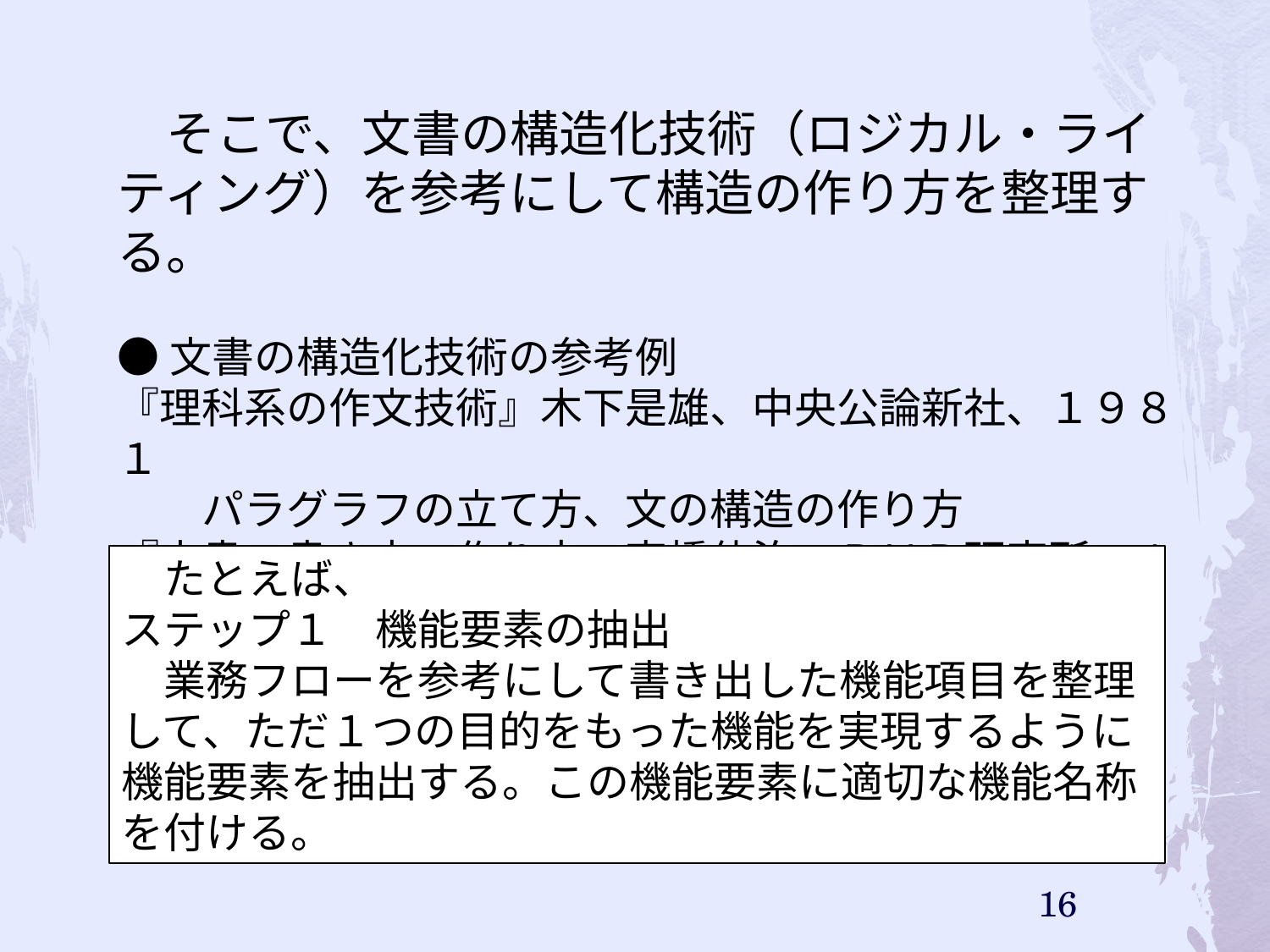

そこで、文書の構造化技術（ロジカル・ライティング）を参考にして構造の作り方を整理する。

●文書の構造化技術の参考例
『理科系の作文技術』木下是雄、中央公論新社、１９８１
　　パラグラフの立て方、文の構造の作り方
『文書の書き方・作り方』高橋伸治　ＰＨＰ研究所、１９９８
　　文書モジュールを構成していく方法
　たとえば、
ステップ１　機能要素の抽出
　業務フローを参考にして書き出した機能項目を整理して、ただ１つの目的をもった機能を実現するように機能要素を抽出する。この機能要素に適切な機能名称を付ける。
16